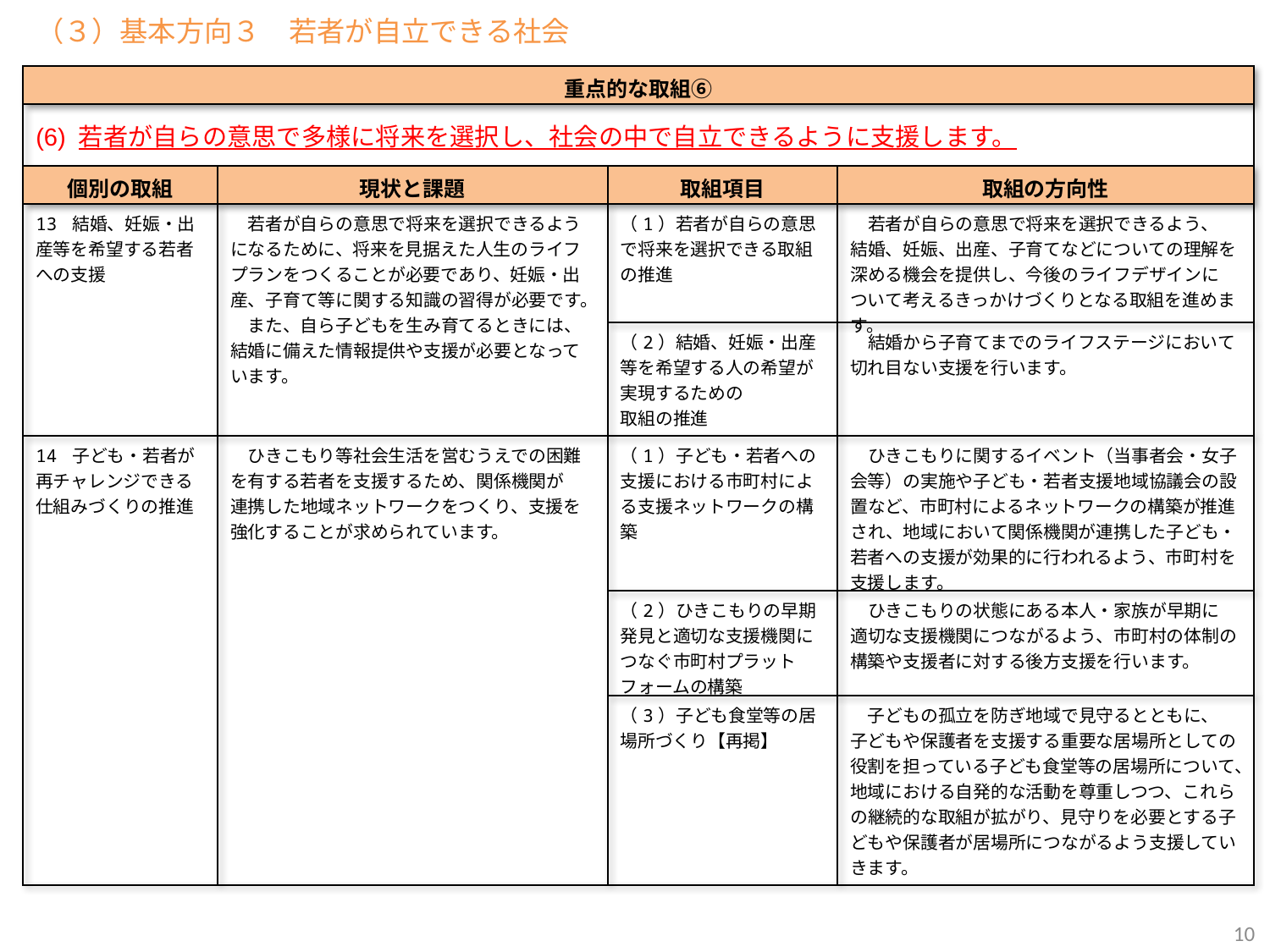

（３）基本方向３　若者が自立できる社会
| 重点的な取組⑥ |  |  |  |
| --- | --- | --- | --- |
| (6) 若者が自らの意思で多様に将来を選択し、社会の中で自立できるように支援します。 |  |  |  |
| 個別の取組 | 現状と課題 | 取組項目 | 取組の方向性 |
| 13 結婚、妊娠・出産等を希望する若者への支援 | 若者が自らの意思で将来を選択できるようになるために、将来を見据えた人生のライフプランをつくることが必要であり、妊娠・出産、子育て等に関する知識の習得が必要です。 　また、自ら子どもを生み育てるときには、結婚に備えた情報提供や支援が必要となっています。 | （1）若者が自らの意思で将来を選択できる取組の推進 | 若者が自らの意思で将来を選択できるよう、 結婚、妊娠、出産、子育てなどについての理解を深める機会を提供し、今後のライフデザインに ついて考えるきっかけづくりとなる取組を進めます。 |
|  |  | （2）結婚、妊娠・出産等を希望する人の希望が実現するための 取組の推進 | 結婚から子育てまでのライフステージにおいて切れ目ない支援を行います。 |
| 14 子ども・若者が 再チャレンジできる仕組みづくりの推進 | ひきこもり等社会生活を営むうえでの困難を有する若者を支援するため、関係機関が 連携した地域ネットワークをつくり、支援を強化することが求められています。 | （1）子ども・若者への支援における市町村による支援ネットワークの構築 | ひきこもりに関するイベント（当事者会・女子会等）の実施や子ども・若者支援地域協議会の設置など、市町村によるネットワークの構築が推進され、地域において関係機関が連携した子ども・若者への支援が効果的に行われるよう、市町村を支援します。 |
|  |  | （2）ひきこもりの早期発見と適切な支援機関につなぐ市町村プラットフォームの構築 | ひきこもりの状態にある本人・家族が早期に 適切な支援機関につながるよう、市町村の体制の構築や支援者に対する後方支援を行います。 |
|  |  | （3）子ども食堂等の居場所づくり【再掲】 | 子どもの孤立を防ぎ地域で見守るとともに、 子どもや保護者を支援する重要な居場所としての役割を担っている子ども食堂等の居場所について、地域における自発的な活動を尊重しつつ、これらの継続的な取組が拡がり、見守りを必要とする子どもや保護者が居場所につながるよう支援していきます。 |
10